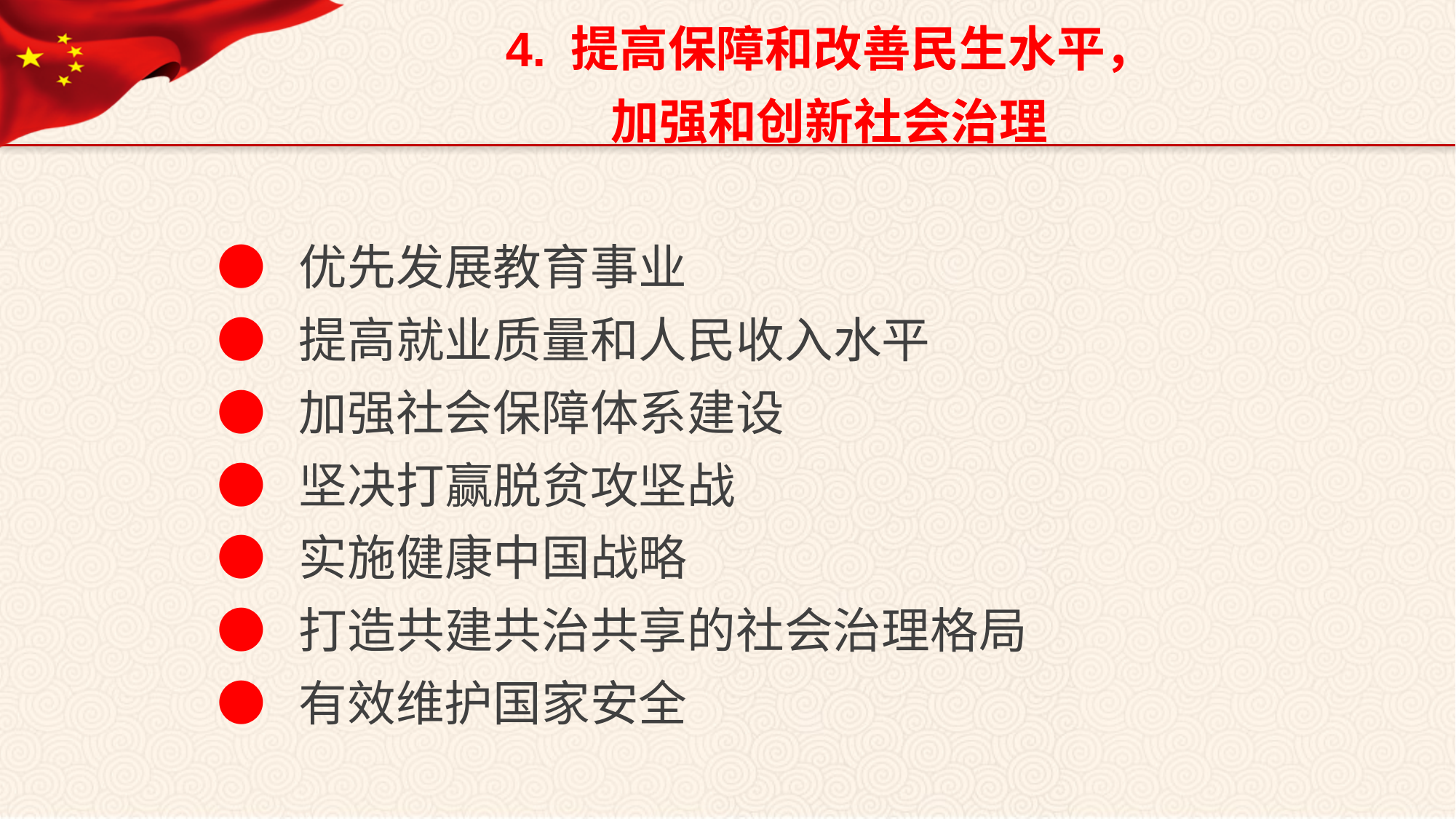

4. 提高保障和改善民生水平，
加强和创新社会治理
●  优先发展教育事业
●  提高就业质量和人民收入水平
●  加强社会保障体系建设
●  坚决打赢脱贫攻坚战
●  实施健康中国战略
●  打造共建共治共享的社会治理格局
●  有效维护国家安全